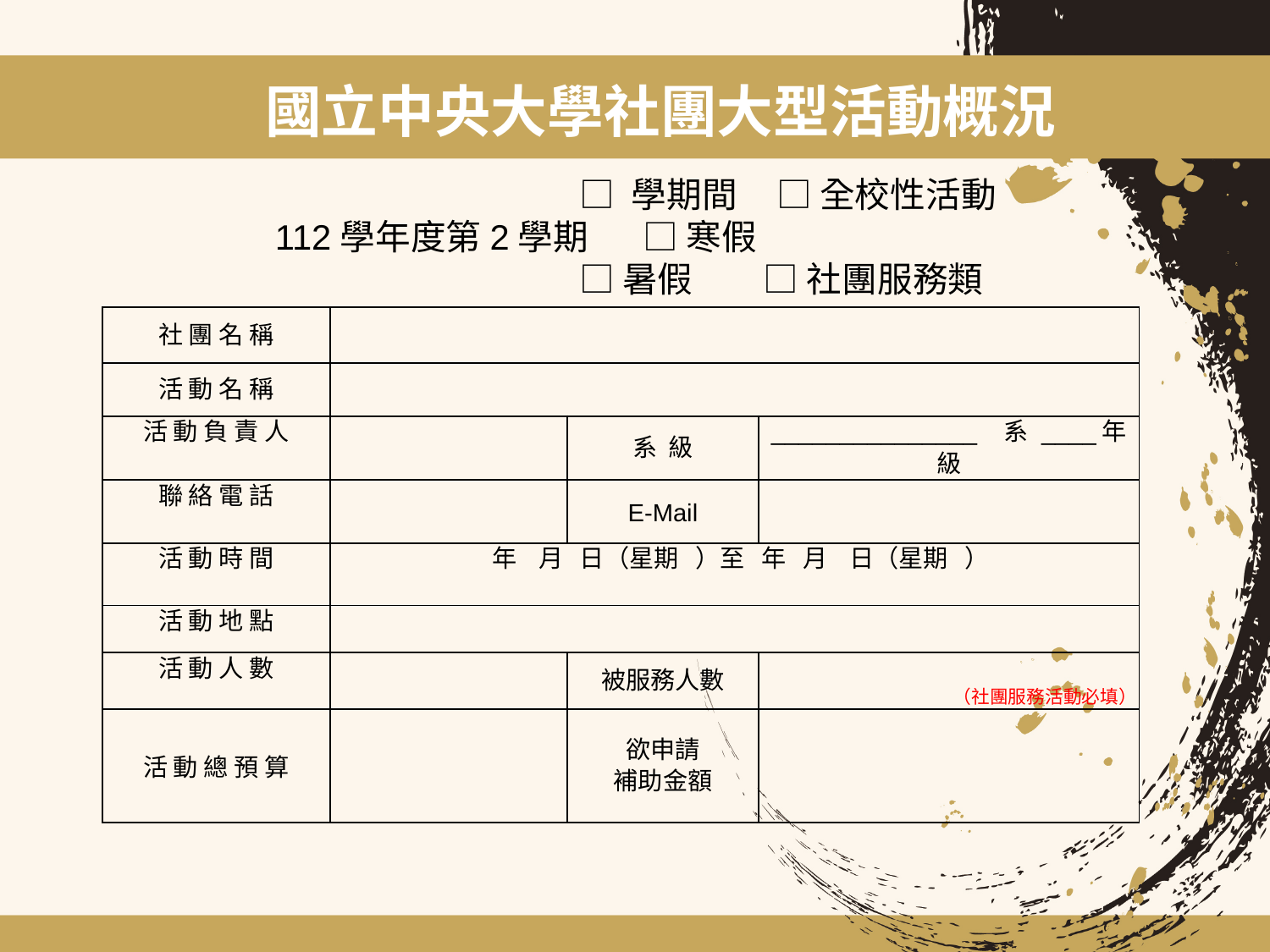

國立中央大學社團大型活動概況
                                         □ 學期間     □ 全校性活動
 112學年度第2學期       □ 寒假
                                         □ 暑假         □ 社團服務類
| 社 團 名 稱 |  |  |  |
| --- | --- | --- | --- |
| 活 動 名 稱 |  |  |  |
| 活 動 負 責 人 |  | 系 級 | \_\_\_\_\_\_\_\_\_\_\_\_\_\_\_ 系 \_\_\_\_年級 |
| 聯 絡 電 話 |  | E-Mail |  |
| 活 動 時 間 | 年 月 日（星期 ）至 年 月 日（星期 ） |  |  |
| 活 動 地 點 |  |  |  |
| 活 動 人 數 |  | 被服務人數 | （社團服務活動必填） |
| 活 動 總 預 算 |  | 欲申請 補助金額 |  |